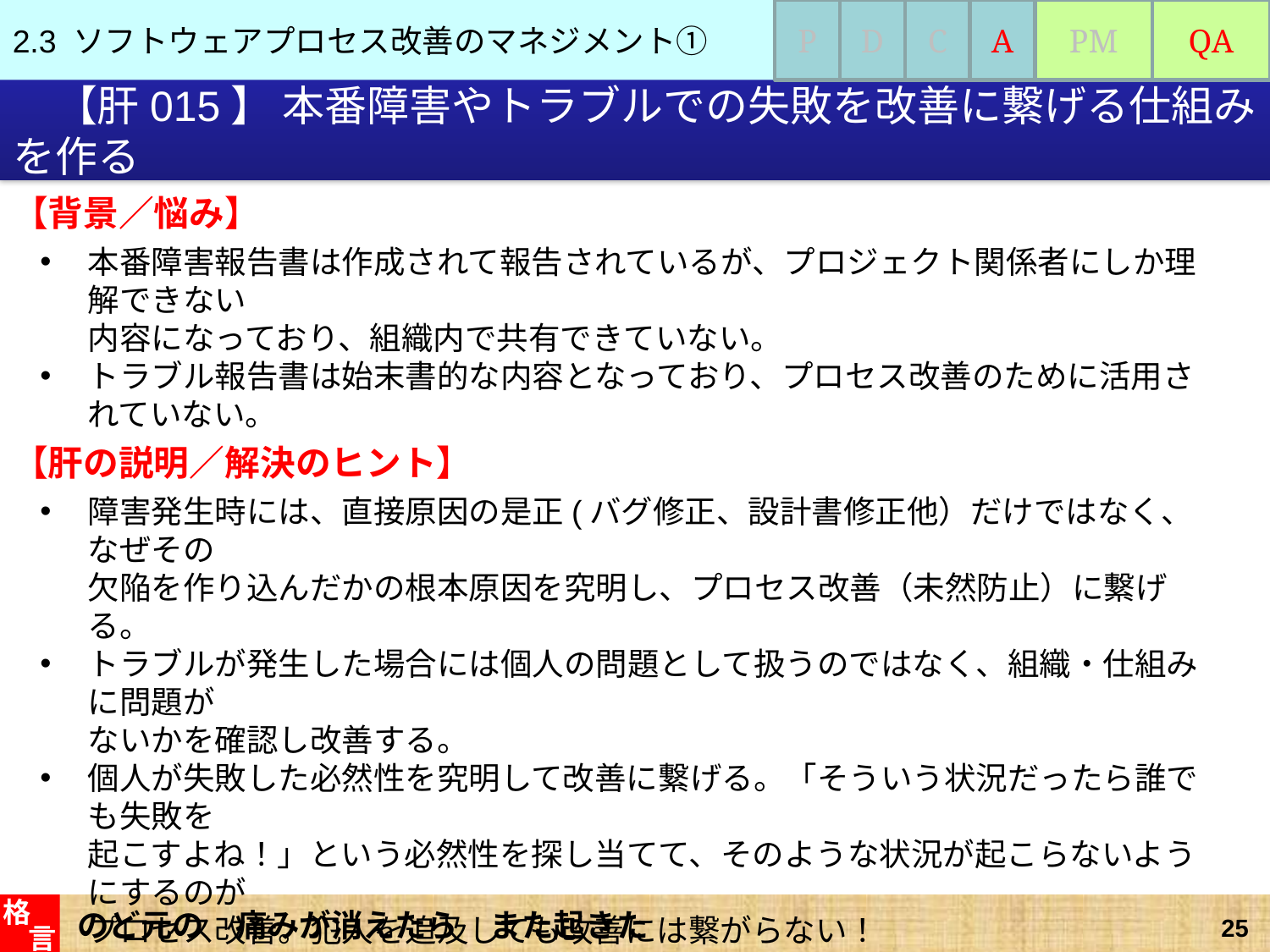

2.3 ソフトウェアプロセス改善のマネジメント①
P
D
C
A
PM
QA
# 【肝015】 本番障害やトラブルでの失敗を改善に繋げる仕組みを作る
【背景／悩み】
本番障害報告書は作成されて報告されているが、プロジェクト関係者にしか理解できない
内容になっており、組織内で共有できていない。
トラブル報告書は始末書的な内容となっており、プロセス改善のために活用されていない。
【肝の説明／解決のヒント】
障害発生時には、直接原因の是正(バグ修正、設計書修正他）だけではなく、なぜその
欠陥を作り込んだかの根本原因を究明し、プロセス改善（未然防止）に繋げる。
トラブルが発生した場合には個人の問題として扱うのではなく、組織・仕組みに問題が
ないかを確認し改善する。
個人が失敗した必然性を究明して改善に繋げる。「そういう状況だったら誰でも失敗を
起こすよね！」という必然性を探し当てて、そのような状況が起こらないようにするのが
プロセス改善。犯人を追及しても改善には繋がらない！
「クレームを食らった失敗は必ず見える化される」仕組みを構築するとよい。
のど元の　痛みが消えたら　また起きた
格
言
25